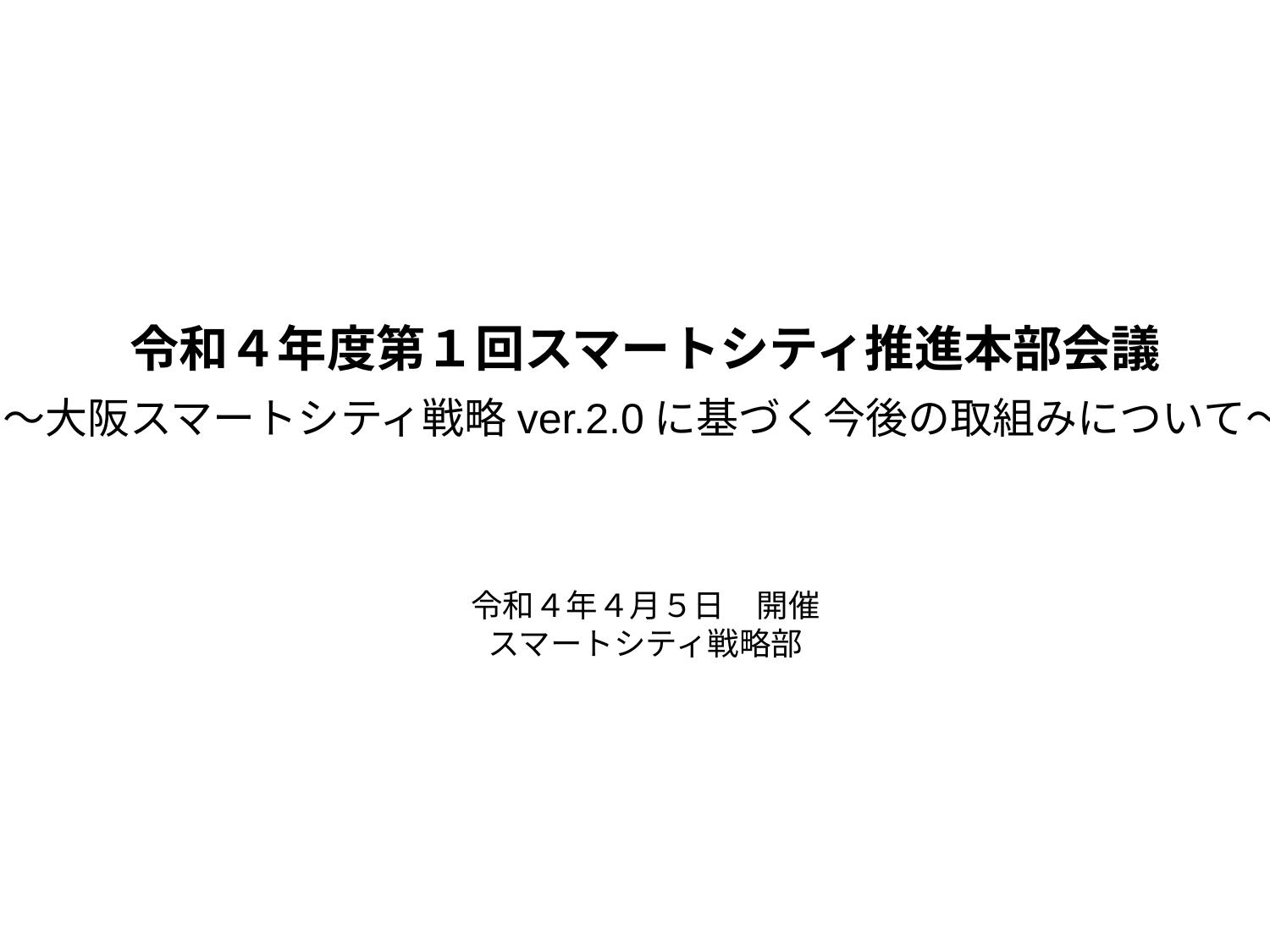

令和４年度第１回スマートシティ推進本部会議
～大阪スマートシティ戦略ver.2.0に基づく今後の取組みについて～
令和４年４月５日　開催
スマートシティ戦略部